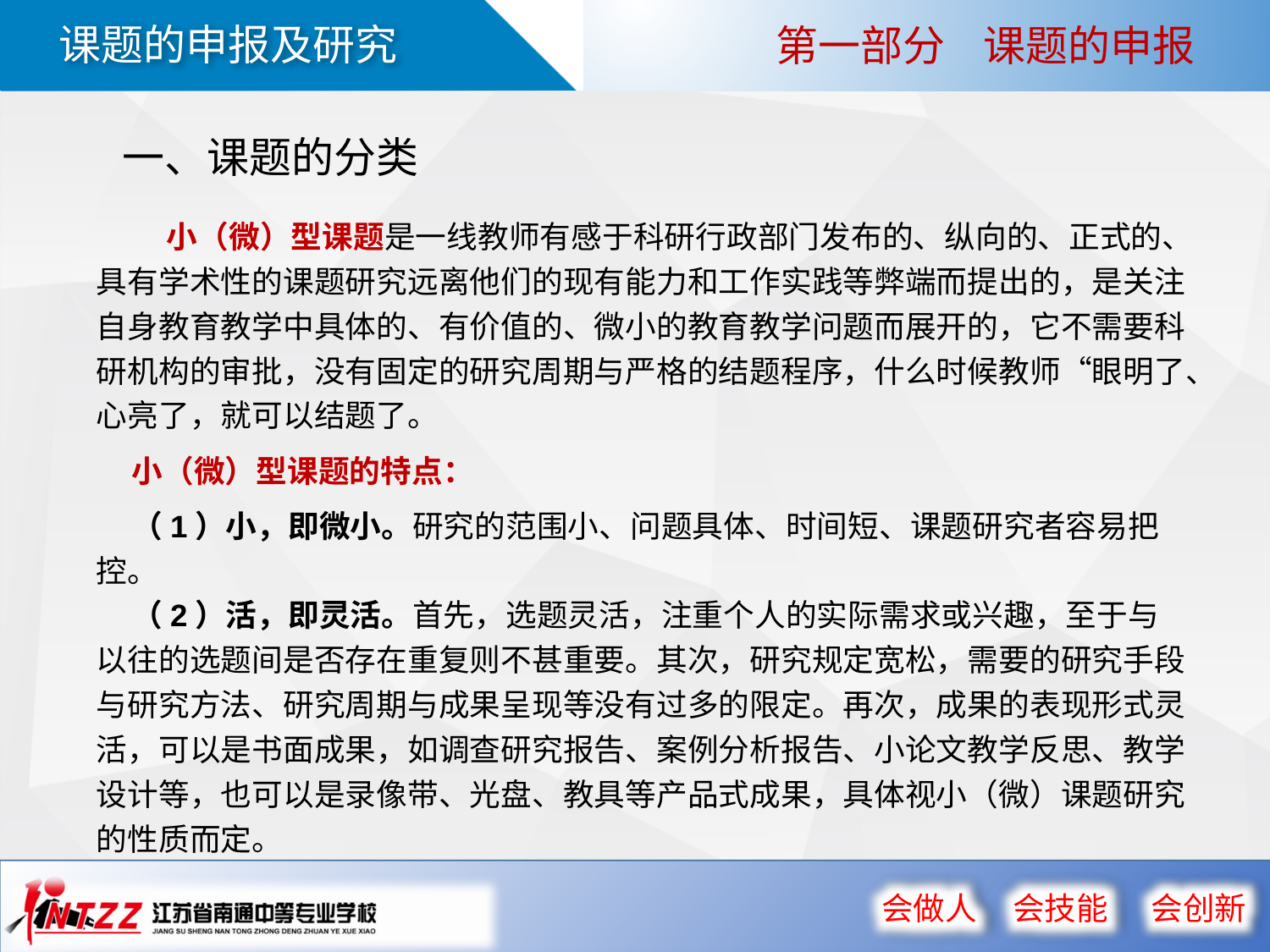

第一部分    课题的申报
一、课题的分类
         小（微）型课题是一线教师有感于科研行政部门发布的、纵向的、正式的、具有学术性的课题研究远离他们的现有能力和工作实践等弊端而提出的，是关注自身教育教学中具体的、有价值的、微小的教育教学问题而展开的，它不需要科研机构的审批，没有固定的研究周期与严格的结题程序，什么时候教师“眼明了、心亮了，就可以结题了。
    小（微）型课题的特点：
    （1）小，即微小。研究的范围小、问题具体、时间短、课题研究者容易把控。
    （2）活，即灵活。首先，选题灵活，注重个人的实际需求或兴趣，至于与以往的选题间是否存在重复则不甚重要。其次，研究规定宽松，需要的研究手段与研究方法、研究周期与成果呈现等没有过多的限定。再次，成果的表现形式灵活，可以是书面成果，如调查研究报告、案例分析报告、小论文教学反思、教学设计等，也可以是录像带、光盘、教具等产品式成果，具体视小（微）课题研究的性质而定。